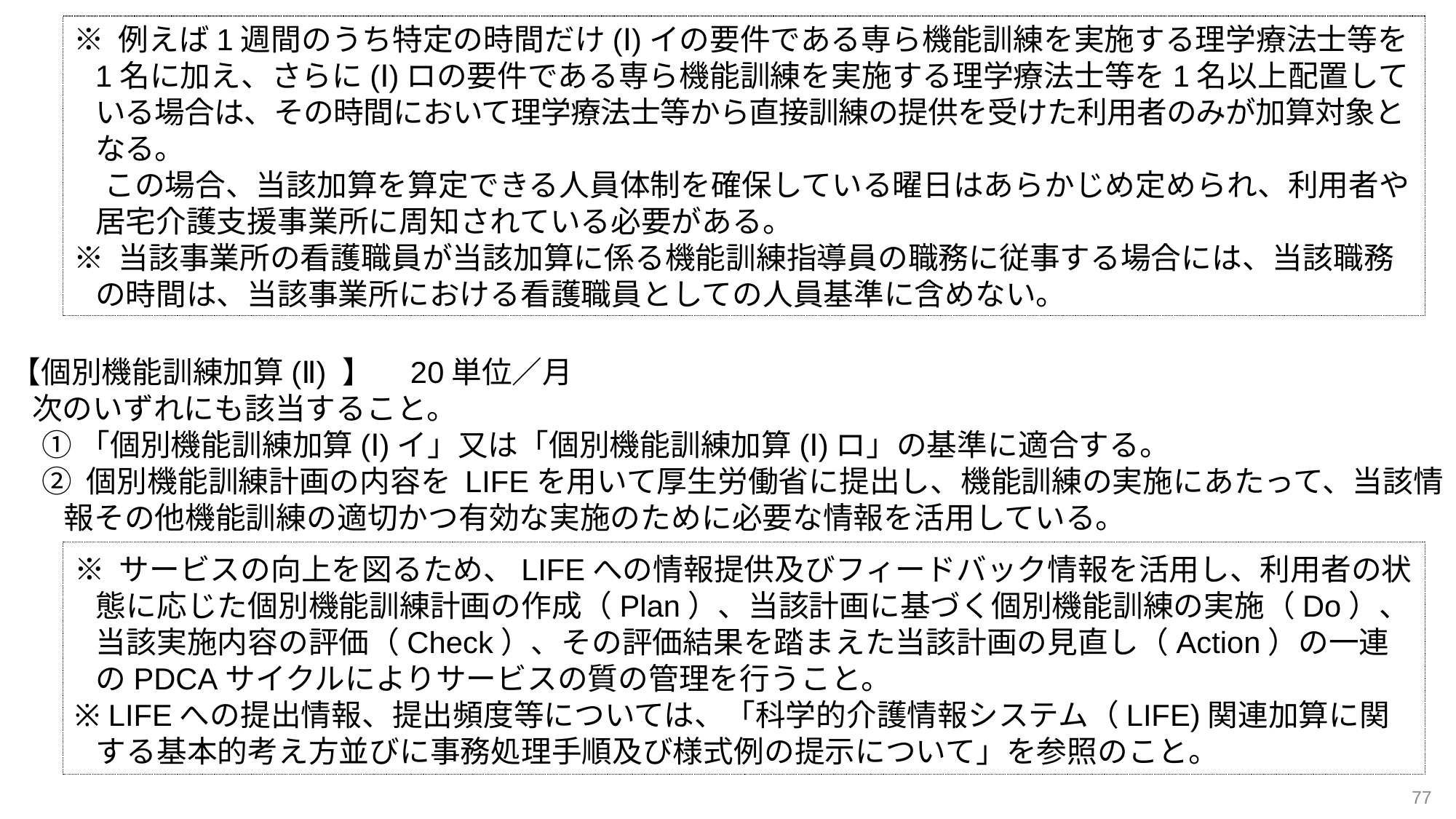

【個別機能訓練加算(Ⅱ) 】　20単位／月
次のいずれにも該当すること。
①「個別機能訓練加算(Ⅰ)イ」又は「個別機能訓練加算(Ⅰ)ロ」の基準に適合する。
② 個別機能訓練計画の内容を LIFEを用いて厚生労働省に提出し、機能訓練の実施にあたって、当該情報その他機能訓練の適切かつ有効な実施のために必要な情報を活用している。

※ 例えば1週間のうち特定の時間だけ(Ⅰ)イの要件である専ら機能訓練を実施する理学療法士等を1名に加え、さらに(Ⅰ)ロの要件である専ら機能訓練を実施する理学療法士等を1名以上配置している場合は、その時間において理学療法士等から直接訓練の提供を受けた利用者のみが加算対象となる。
　この場合、当該加算を算定できる人員体制を確保している曜日はあらかじめ定められ、利用者や居宅介護支援事業所に周知されている必要がある。
※ 当該事業所の看護職員が当該加算に係る機能訓練指導員の職務に従事する場合には、当該職務の時間は、当該事業所における看護職員としての人員基準に含めない。
※ サービスの向上を図るため、LIFEへの情報提供及びフィードバック情報を活用し、利用者の状態に応じた個別機能訓練計画の作成（Plan）、当該計画に基づく個別機能訓練の実施（Do）、当該実施内容の評価（Check）、その評価結果を踏まえた当該計画の見直し（Action）の一連のPDCAサイクルによりサービスの質の管理を行うこと。
※ LIFEへの提出情報、提出頻度等については、「科学的介護情報システム（LIFE)関連加算に関する基本的考え方並びに事務処理手順及び様式例の提示について」を参照のこと。
77